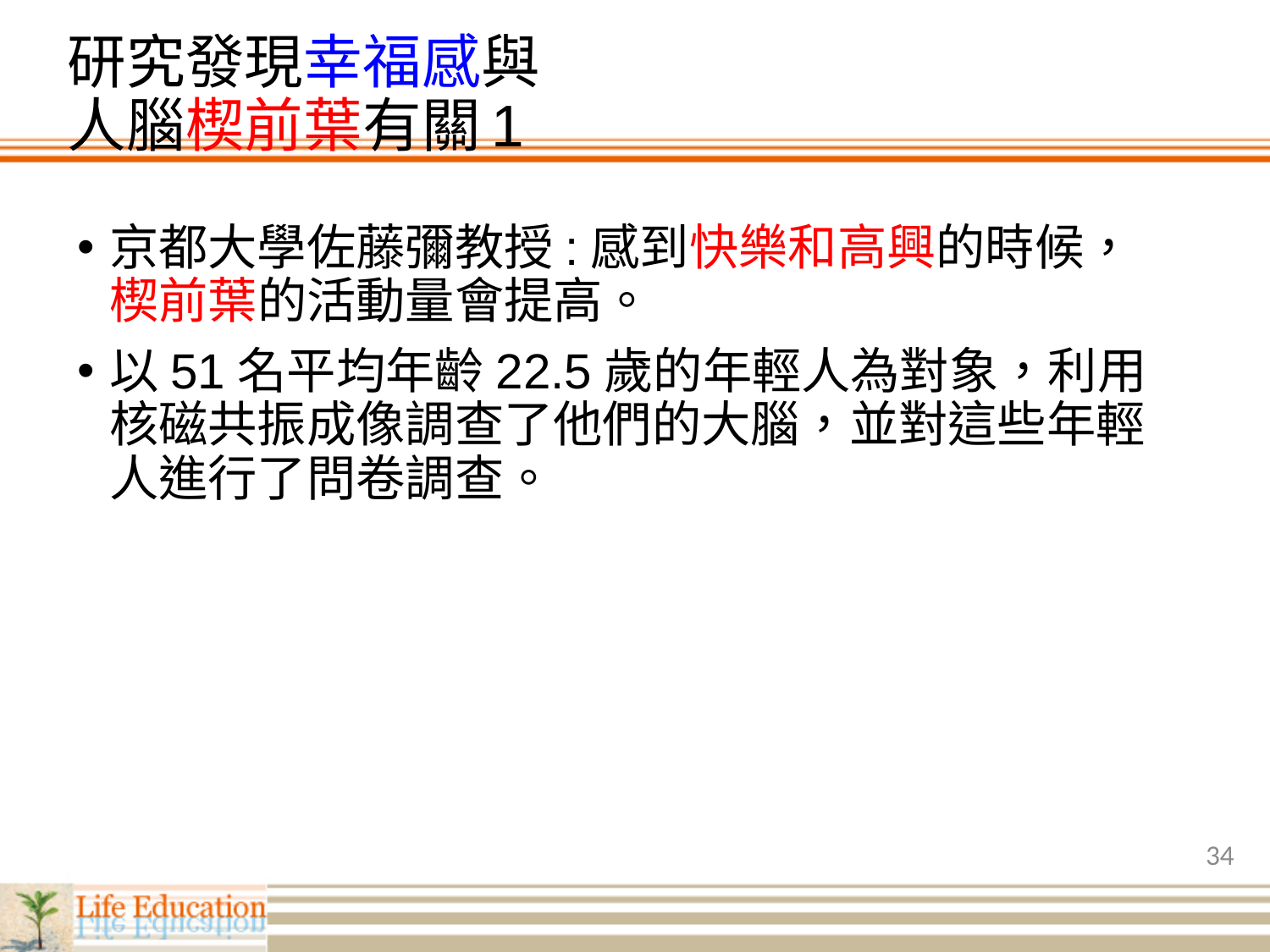

# 研究發現幸福感與 人腦楔前葉有關1
京都大學佐藤彌教授:感到快樂和高興的時候，楔前葉的活動量會提高。
以51名平均年齡22.5歲的年輕人為對象，利用核磁共振成像調查了他們的大腦，並對這些年輕人進行了問卷調查。
34